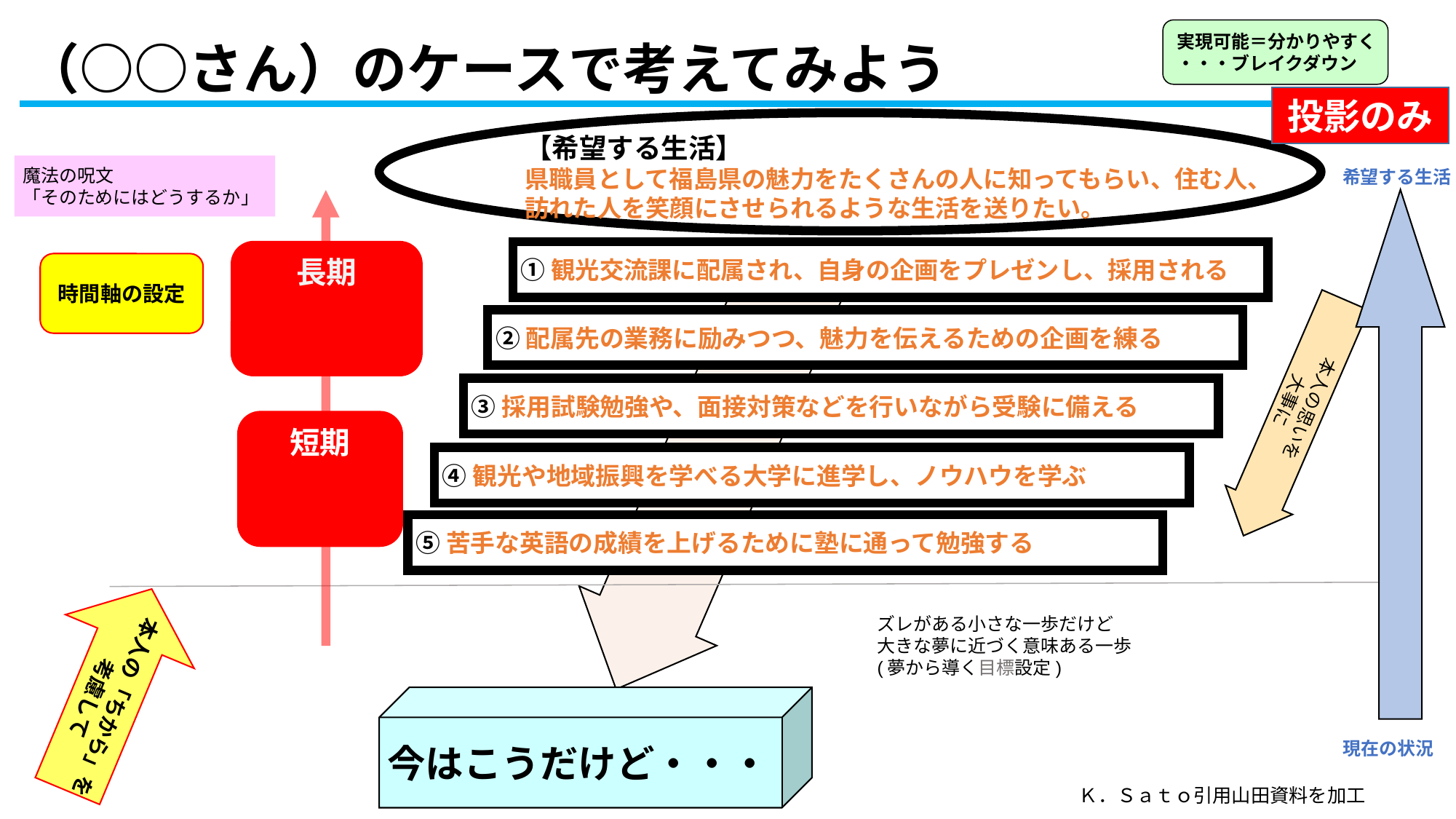

# （○○さん）のケースで考えてみよう
実現可能＝分かりやすく
・・・ブレイクダウン
投影のみ
【希望する生活】
県職員として福島県の魅力をたくさんの人に知ってもらい、住む人、
訪れた人を笑顔にさせられるような生活を送りたい。

魔法の呪文
「そのためにはどうするか」
希望する生活

長期
①観光交流課に配属され、自身の企画をプレゼンし、採用される
時間軸の設定

本人の思いを
大事に
②配属先の業務に励みつつ、魅力を伝えるための企画を練る
③採用試験勉強や、面接対策などを行いながら受験に備える
短期
④観光や地域振興を学べる大学に進学し、ノウハウを学ぶ
⑤苦手な英語の成績を上げるために塾に通って勉強する
本人の「ちから」を
考慮して

ズレがある小さな一歩だけど
大きな夢に近づく意味ある一歩
(夢から導く目標設定)
今はこうだけど・・・
現在の状況
Ｋ．Ｓａｔｏ引用山田資料を加工